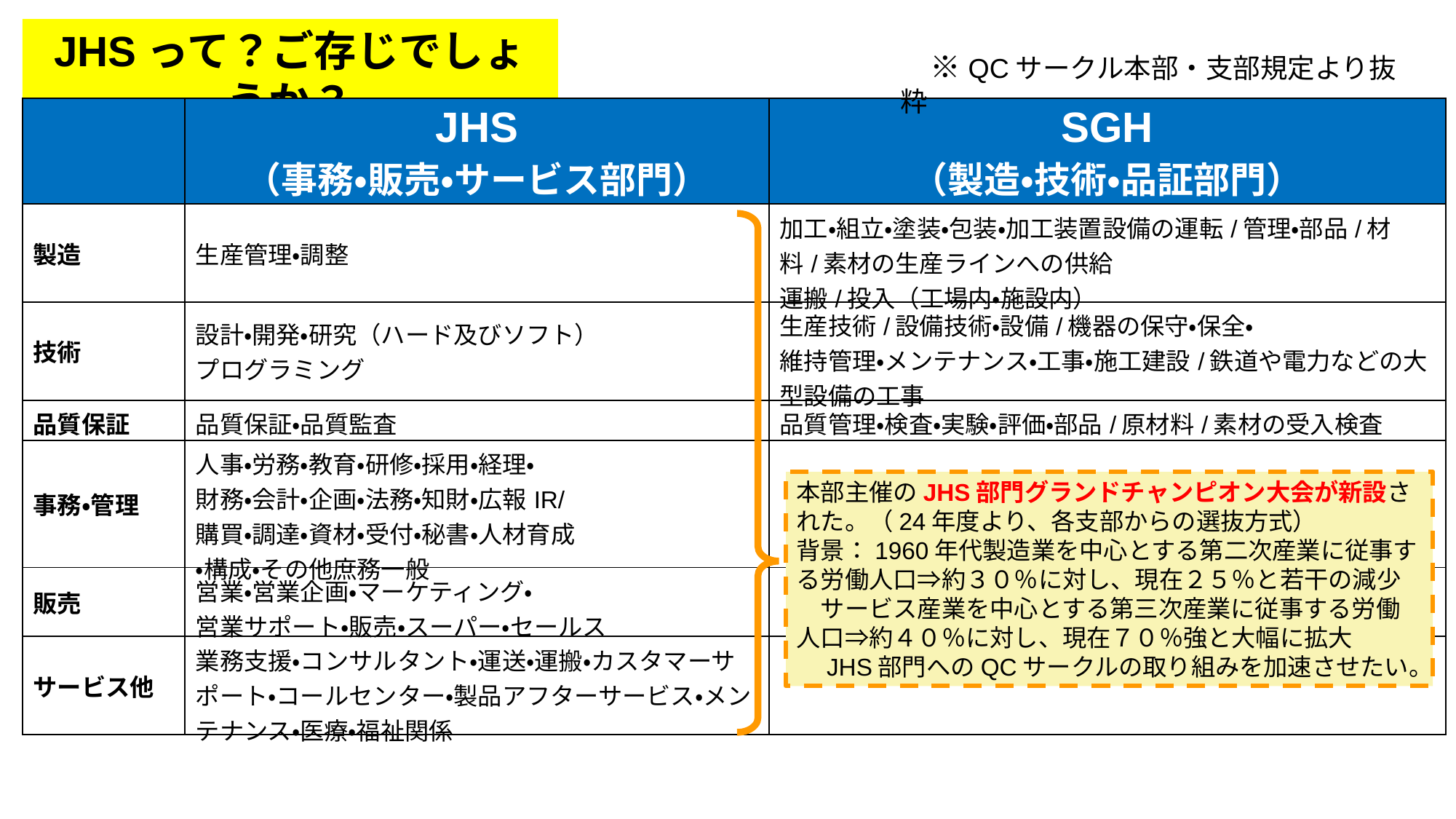

JHSって？ご存じでしょうか？
　※QCサークル本部・支部規定より抜粋
|  | JHS （事務・販売・サービス部門） | SGH （製造・技術・品証部門） |
| --- | --- | --- |
| 製造 | 生産管理・調整 | 加工・組立・塗装・包装・加工装置設備の運転/管理・部品/材料/素材の生産ラインへの供給 運搬/投入（工場内・施設内） |
| 技術 | 設計・開発・研究（ハード及びソフト） プログラミング | 生産技術/設備技術・設備/機器の保守・保全・ 維持管理・メンテナンス・工事・施工建設/鉄道や電力などの大型設備の工事 |
| 品質保証 | 品質保証・品質監査 | 品質管理・検査・実験・評価・部品/原材料/素材の受入検査 |
| 事務・管理 | 人事・労務・教育・研修・採用・経理・ 財務・会計・企画・法務・知財・広報IR/ 購買・調達・資材・受付・秘書・人材育成 ・構成・その他庶務一般 |  |
| 販売 | 営業・営業企画・マーケティング・ 営業サポート・販売・スーパー・セールス |  |
| サービス他 | 業務支援・コンサルタント・運送・運搬・カスタマーサポート・コールセンター・製品アフターサービス・メンテナンス・医療・福祉関係 |  |

本部主催のJHS部門グランドチャンピオン大会が新設された。（24年度より、各支部からの選抜方式）
背景：1960年代製造業を中心とする第二次産業に従事する労働人口⇒約３０％に対し、現在２５％と若干の減少
　サービス産業を中心とする第三次産業に従事する労働人口⇒約４０％に対し、現在７０％強と大幅に拡大
　JHS部門へのQCサークルの取り組みを加速させたい。